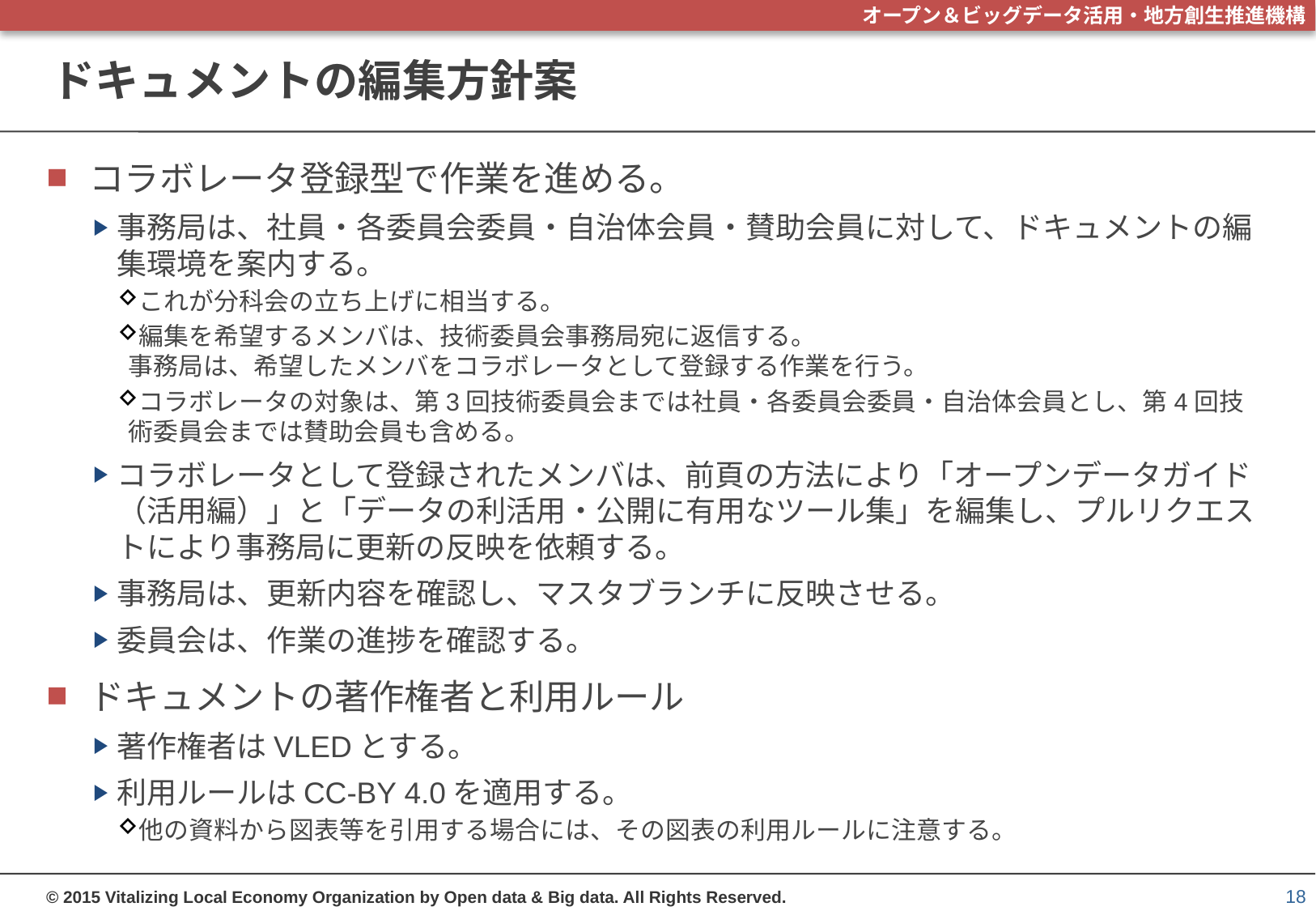

# ドキュメントの編集方針案
コラボレータ登録型で作業を進める。
事務局は、社員・各委員会委員・自治体会員・賛助会員に対して、ドキュメントの編集環境を案内する。
これが分科会の立ち上げに相当する。
編集を希望するメンバは、技術委員会事務局宛に返信する。
事務局は、希望したメンバをコラボレータとして登録する作業を行う。
コラボレータの対象は、第3回技術委員会までは社員・各委員会委員・自治体会員とし、第4回技術委員会までは賛助会員も含める。
コラボレータとして登録されたメンバは、前頁の方法により「オープンデータガイド（活用編）」と「データの利活用・公開に有用なツール集」を編集し、プルリクエストにより事務局に更新の反映を依頼する。
事務局は、更新内容を確認し、マスタブランチに反映させる。
委員会は、作業の進捗を確認する。
ドキュメントの著作権者と利用ルール
著作権者はVLEDとする。
利用ルールはCC-BY 4.0を適用する。
他の資料から図表等を引用する場合には、その図表の利用ルールに注意する。

18